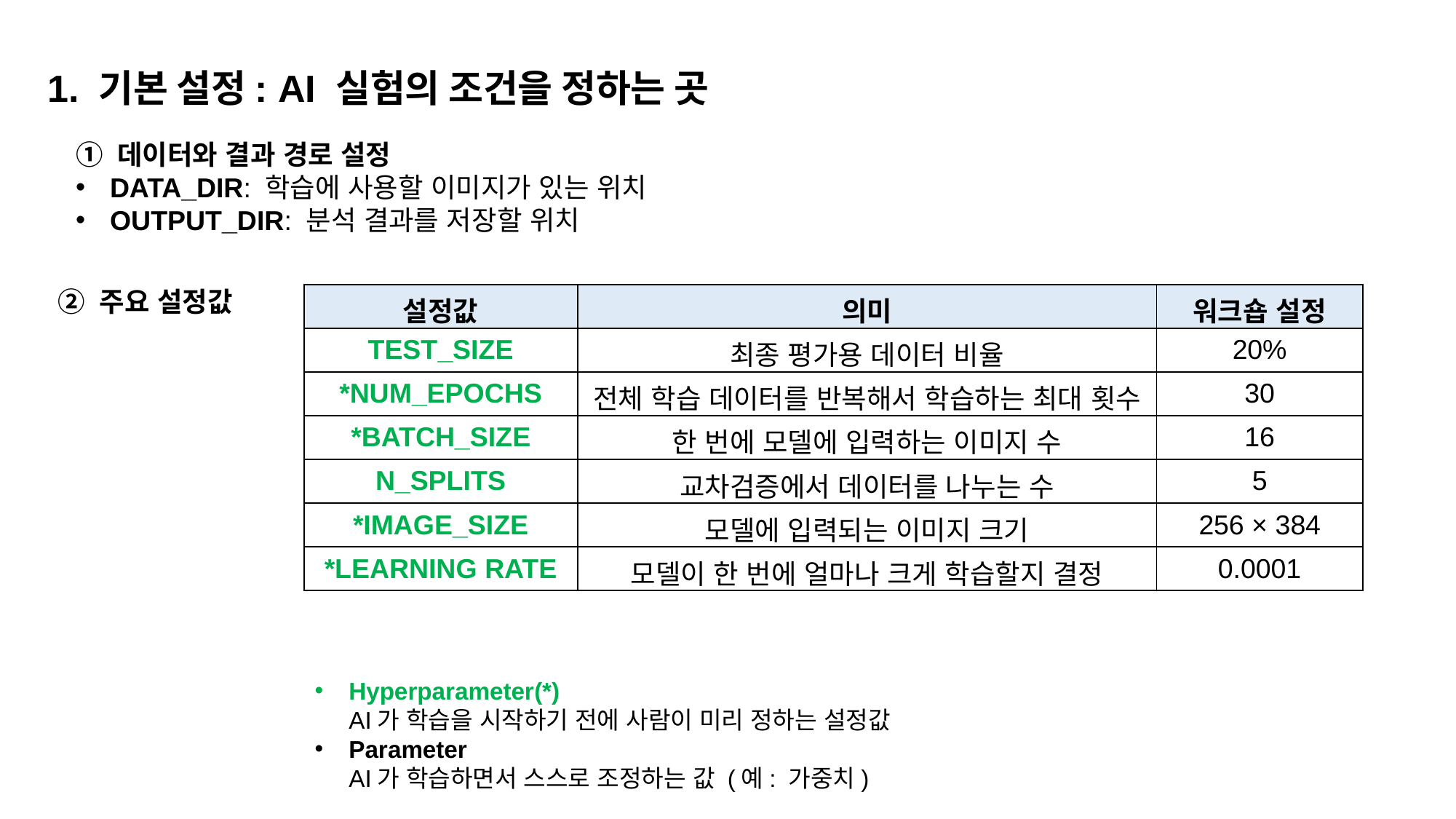

1. 기본 설정: AI 실험의 조건을 정하는 곳
① 데이터와 결과 경로 설정
DATA_DIR: 학습에 사용할 이미지가 있는 위치
OUTPUT_DIR: 분석 결과를 저장할 위치
② 주요 설정값
| 설정값 | 의미 | 워크숍 설정 |
| --- | --- | --- |
| TEST\_SIZE | 최종 평가용 데이터 비율 | 20% |
| \*NUM\_EPOCHS | 전체 학습 데이터를 반복해서 학습하는 최대 횟수 | 30 |
| \*BATCH\_SIZE | 한 번에 모델에 입력하는 이미지 수 | 16 |
| N\_SPLITS | 교차검증에서 데이터를 나누는 수 | 5 |
| \*IMAGE\_SIZE | 모델에 입력되는 이미지 크기 | 256 × 384 |
| \*LEARNING RATE | 모델이 한 번에 얼마나 크게 학습할지 결정 | 0.0001 |
Hyperparameter(*)
AI가 학습을 시작하기 전에 사람이 미리 정하는 설정값
Parameter
AI가 학습하면서 스스로 조정하는 값 (예: 가중치)